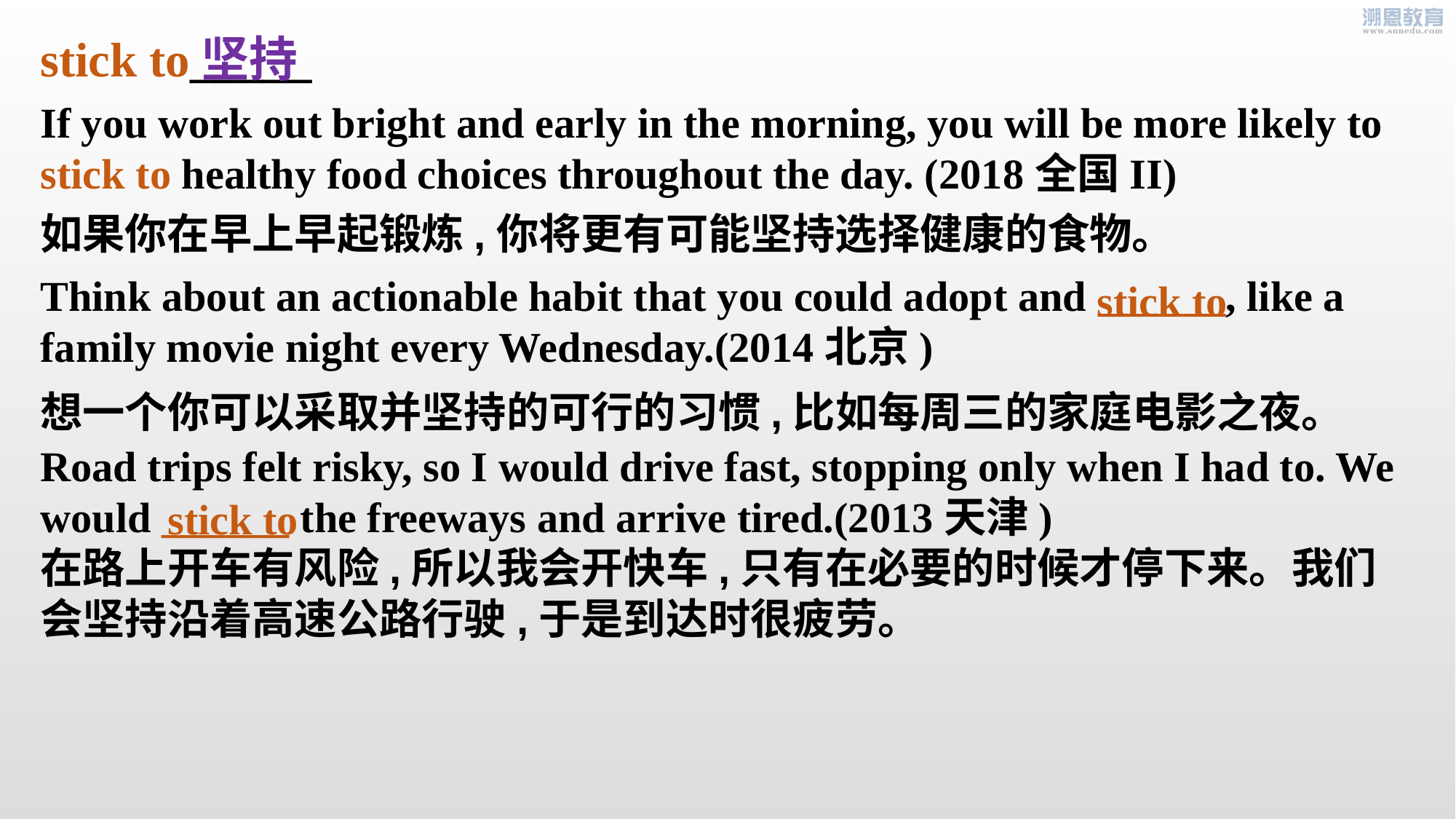

stick to_____
坚持
If you work out bright and early in the morning, you will be more likely to stick to healthy food choices throughout the day. (2018全国II)
如果你在早上早起锻炼,你将更有可能坚持选择健康的食物。
Think about an actionable habit that you could adopt and ______, like a family movie night every Wednesday.(2014北京)
stick to
想一个你可以采取并坚持的可行的习惯,比如每周三的家庭电影之夜。
Road trips felt risky, so I would drive fast, stopping only when I had to. We would ______ the freeways and arrive tired.(2013天津)
stick to
在路上开车有风险,所以我会开快车,只有在必要的时候才停下来。我们会坚持沿着高速公路行驶,于是到达时很疲劳。